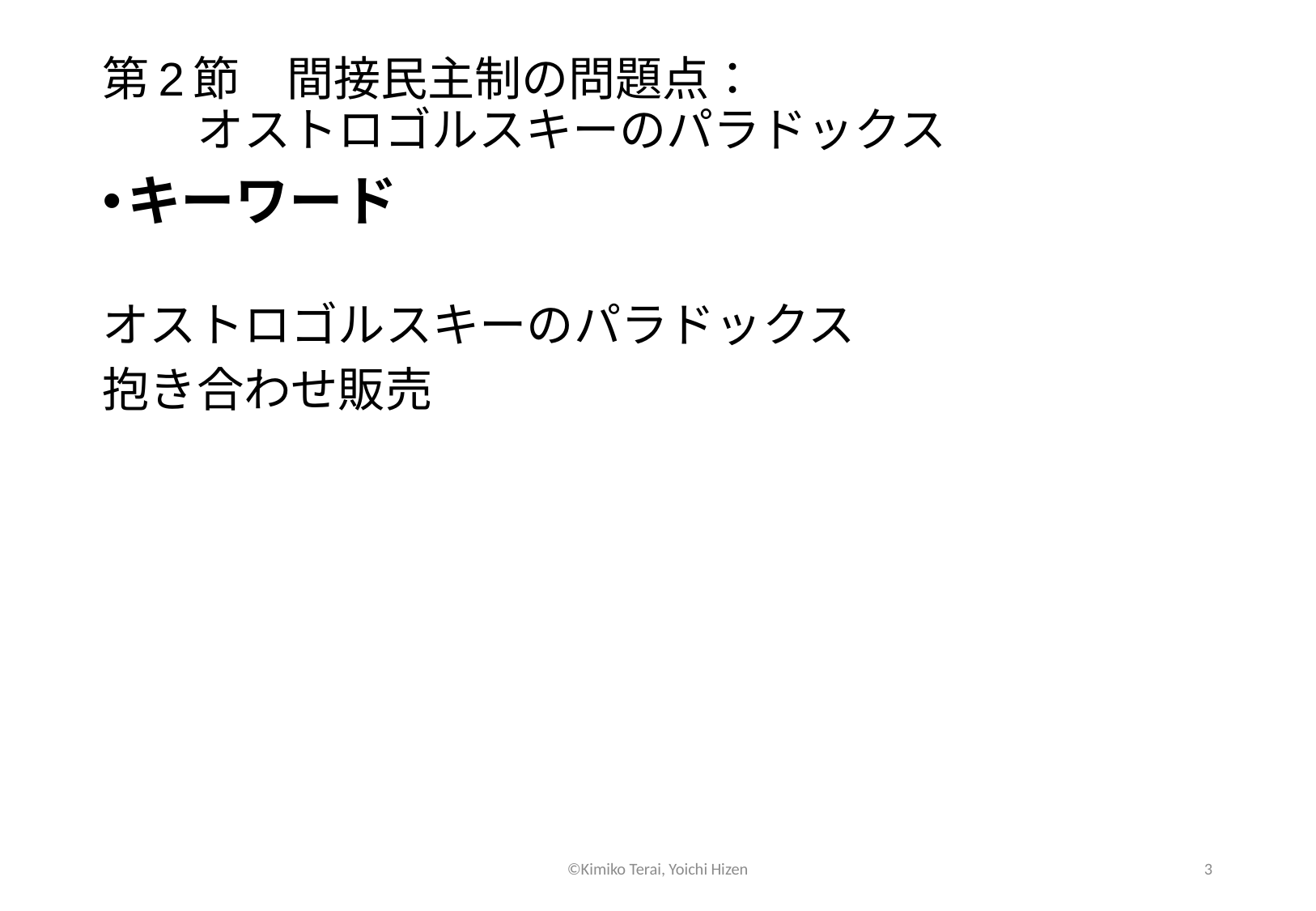

# 第2節　間接民主制の問題点： オストロゴルスキーのパラドックス
キーワード

オストロゴルスキーのパラドックス
抱き合わせ販売

©Kimiko Terai, Yoichi Hizen
3